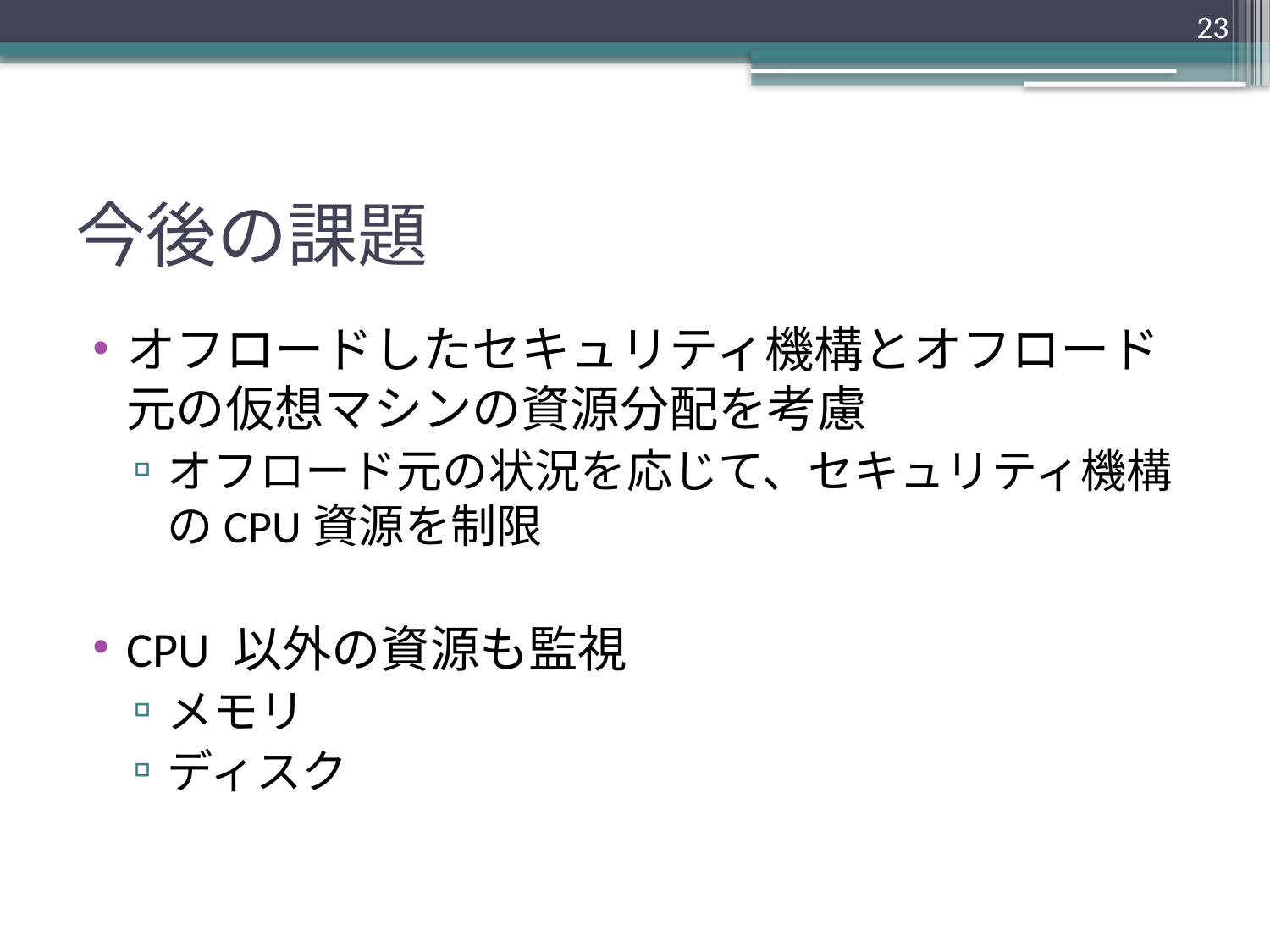

23
# 今後の課題
オフロードしたセキュリティ機構とオフロード元の仮想マシンの資源分配を考慮
オフロード元の状況を応じて、セキュリティ機構のCPU資源を制限

CPU 以外の資源も監視
メモリ
ディスク